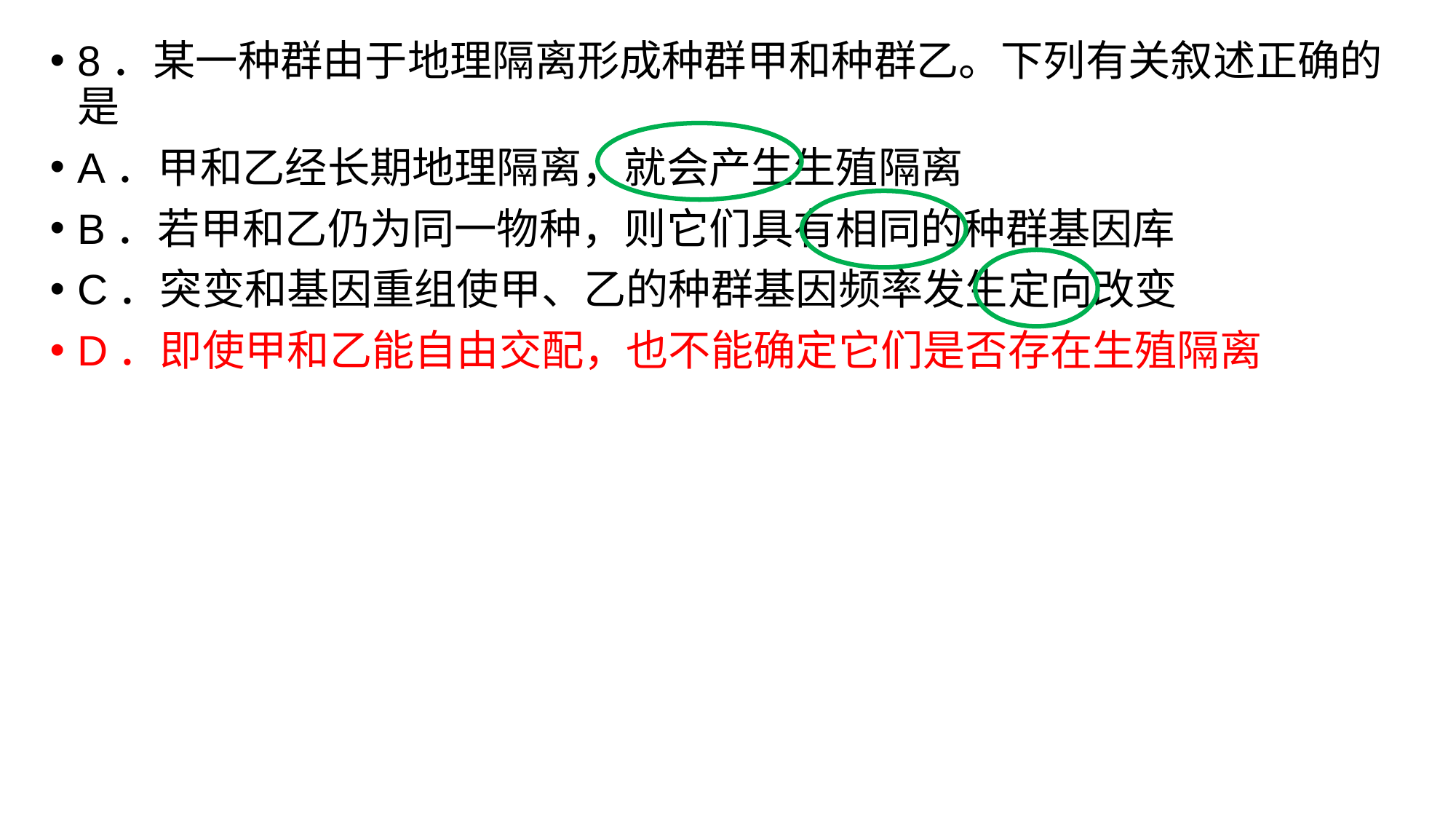

8．某一种群由于地理隔离形成种群甲和种群乙。下列有关叙述正确的是
A．甲和乙经长期地理隔离，就会产生生殖隔离
B．若甲和乙仍为同一物种，则它们具有相同的种群基因库
C．突变和基因重组使甲、乙的种群基因频率发生定向改变
D．即使甲和乙能自由交配，也不能确定它们是否存在生殖隔离